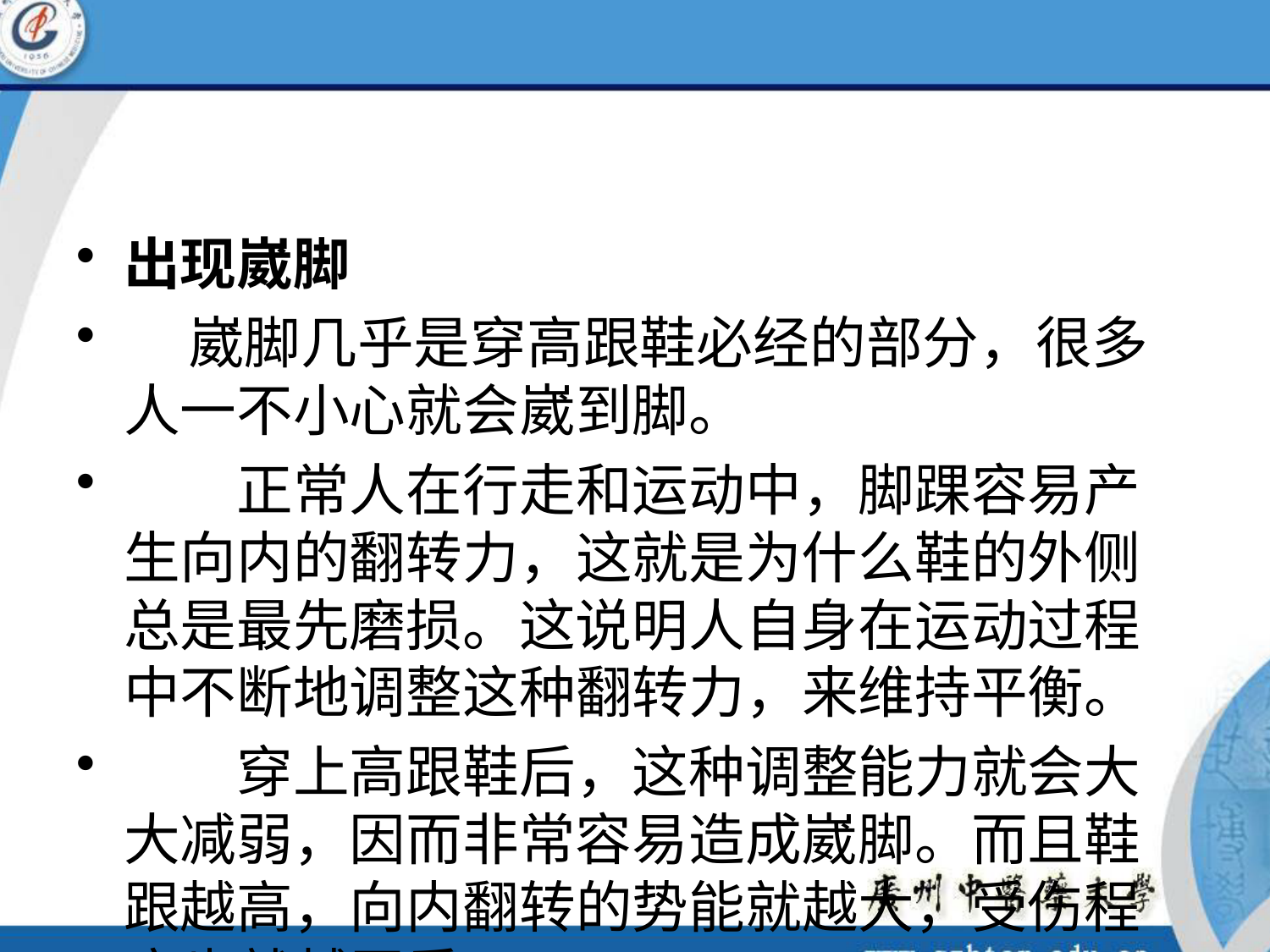

#
出现崴脚
    崴脚几乎是穿高跟鞋必经的部分，很多人一不小心就会崴到脚。
　　正常人在行走和运动中，脚踝容易产生向内的翻转力，这就是为什么鞋的外侧总是最先磨损。这说明人自身在运动过程中不断地调整这种翻转力，来维持平衡。
　　穿上高跟鞋后，这种调整能力就会大大减弱，因而非常容易造成崴脚。而且鞋跟越高，向内翻转的势能就越大，受伤程度也就越严重！